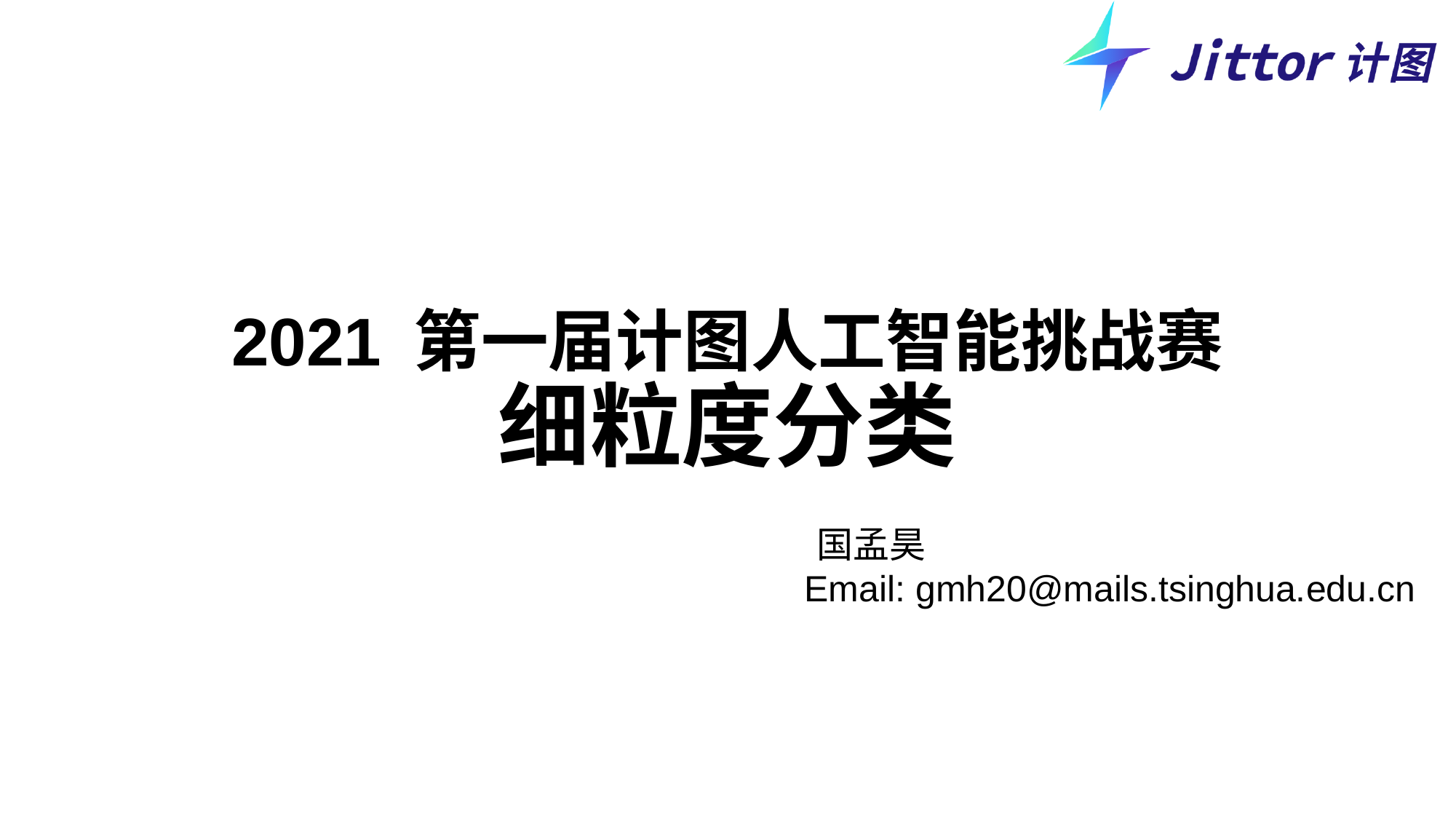

# 2021 第一届计图人工智能挑战赛 细粒度分类
国孟昊
   			    Email: gmh20@mails.tsinghua.edu.cn